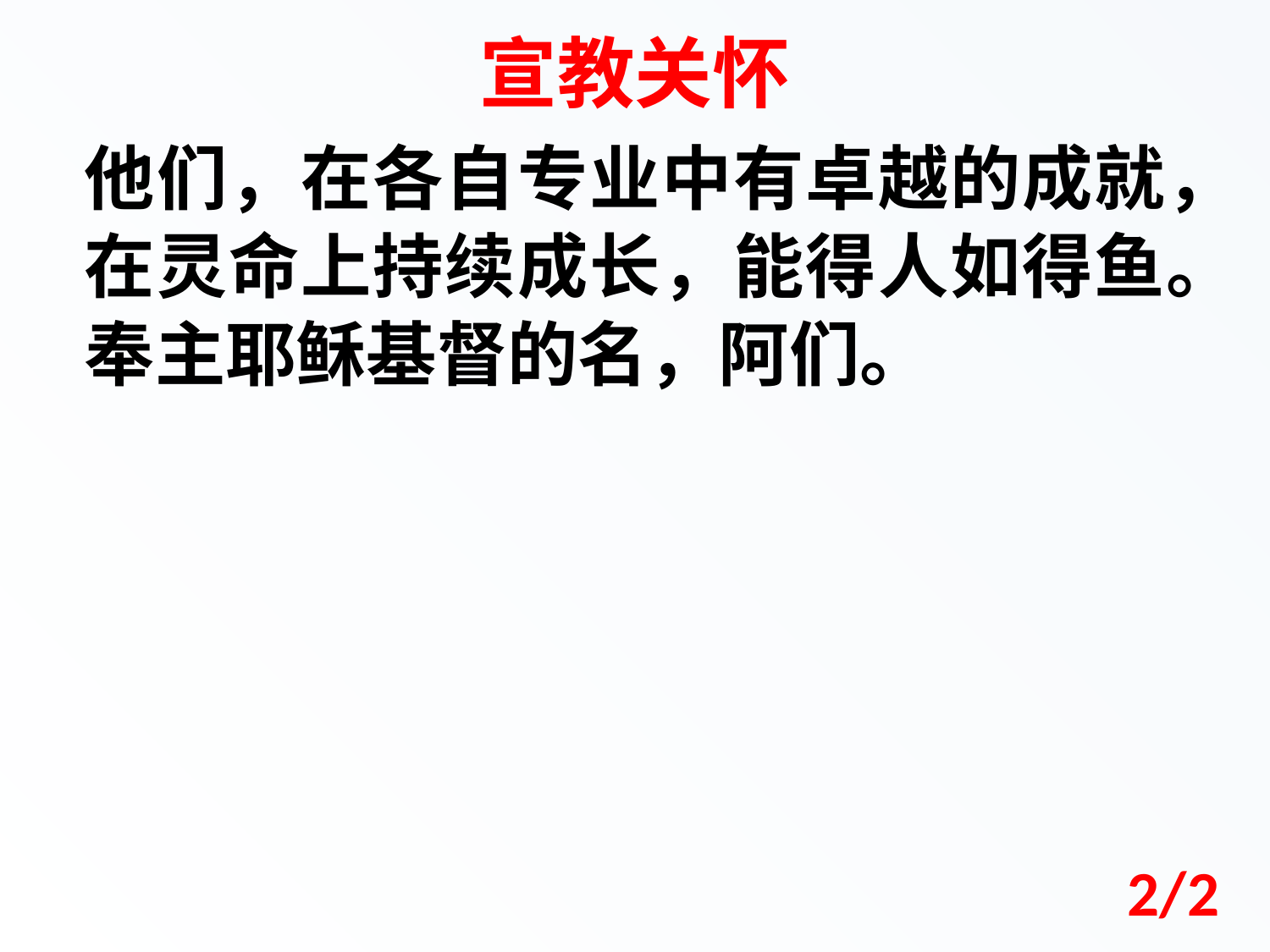

宣教关怀
他们，在各自专业中有卓越的成就，在灵命上持续成长，能得人如得鱼。奉主耶稣基督的名，阿们。
2/2